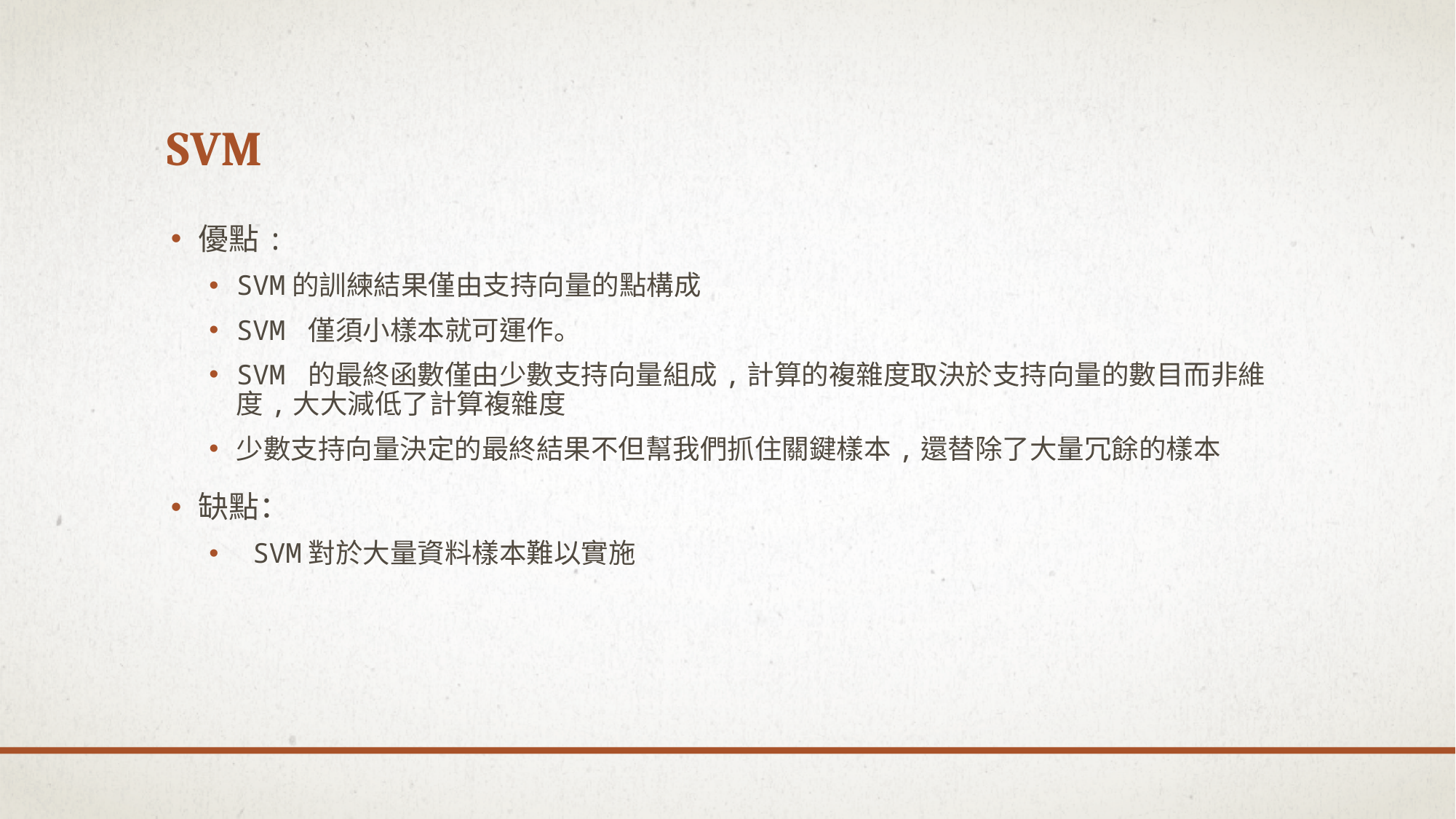

# SVM
優點:
SVM的訓練結果僅由支持向量的點構成
SVM 僅須小樣本就可運作。
SVM 的最終函數僅由少數支持向量組成,計算的複雜度取決於支持向量的數目而非維度,大大減低了計算複雜度
少數支持向量決定的最終結果不但幫我們抓住關鍵樣本,還替除了大量冗餘的樣本
缺點：
 SVM對於大量資料樣本難以實施